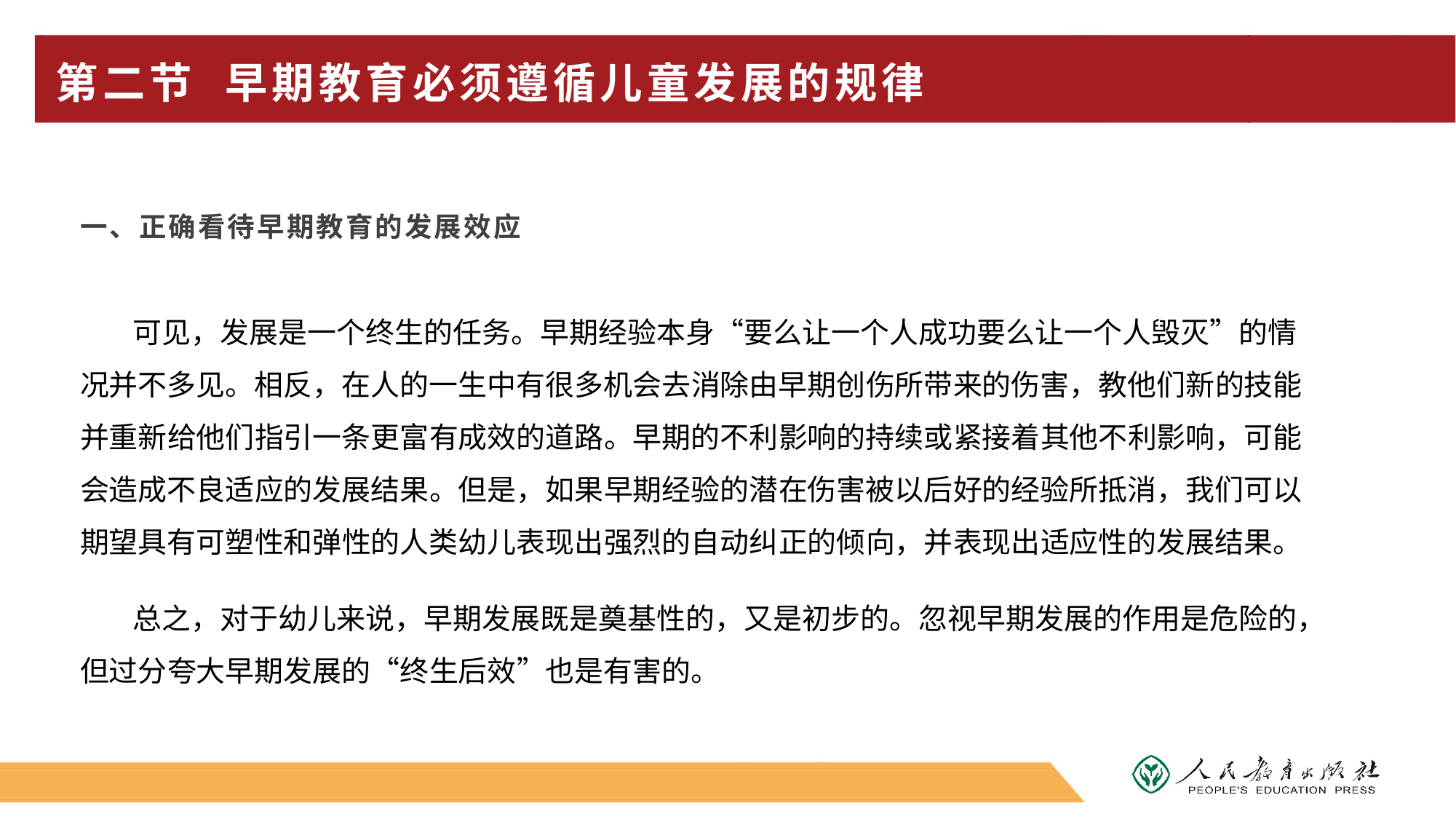

# 第二节  早期教育必须遵循儿童发展的规律
一、正确看待早期教育的发展效应
可见，发展是一个终生的任务。早期经验本身“要么让一个人成功要么让一个人毁灭”的情况并不多见。相反，在人的一生中有很多机会去消除由早期创伤所带来的伤害，教他们新的技能并重新给他们指引一条更富有成效的道路。早期的不利影响的持续或紧接着其他不利影响，可能会造成不良适应的发展结果。但是，如果早期经验的潜在伤害被以后好的经验所抵消，我们可以期望具有可塑性和弹性的人类幼儿表现出强烈的自动纠正的倾向，并表现出适应性的发展结果。
总之，对于幼儿来说，早期发展既是奠基性的，又是初步的。忽视早期发展的作用是危险的，但过分夸大早期发展的“终生后效”也是有害的。